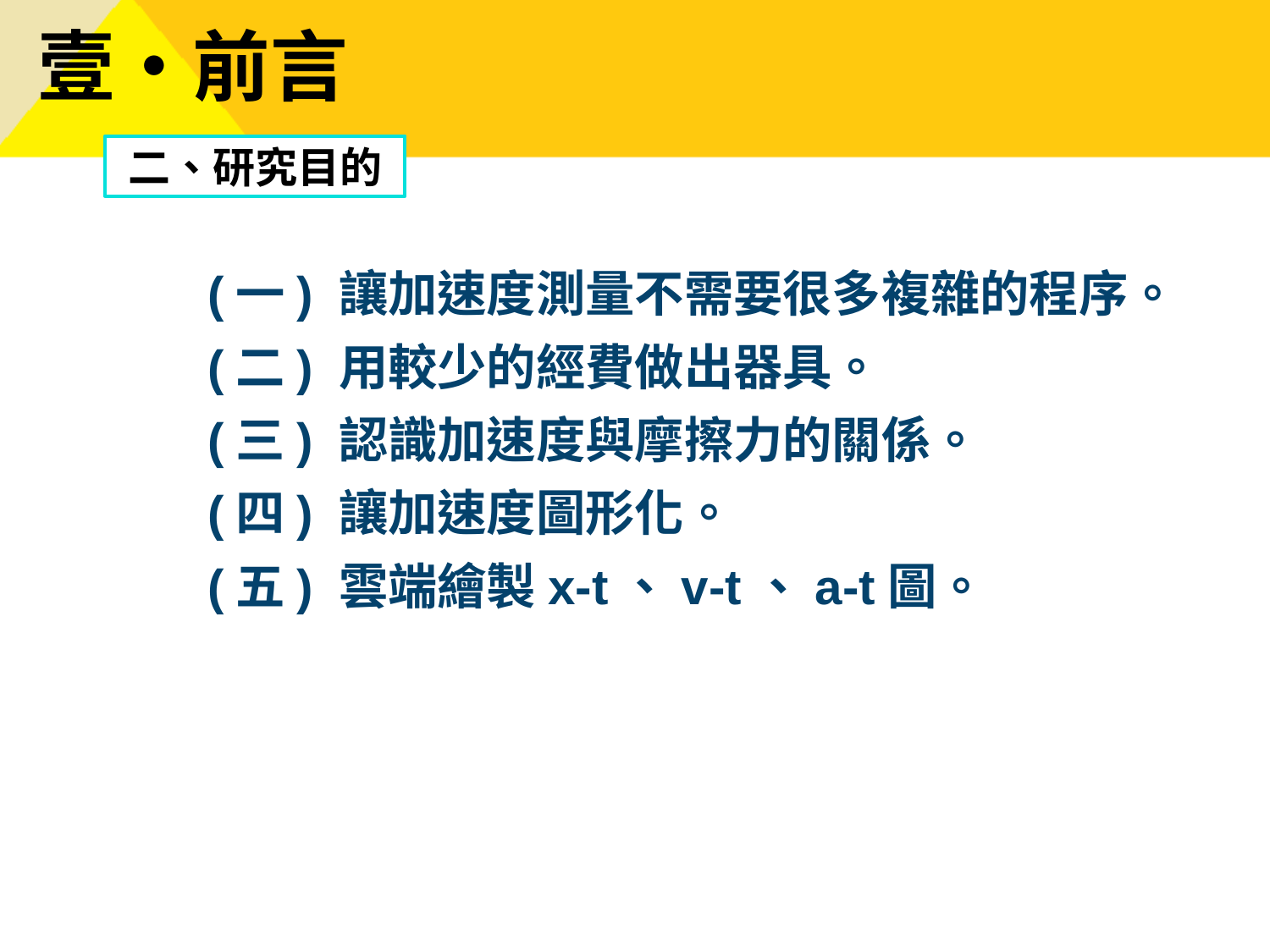

# 壹‧前言
二、研究目的
(一) 讓加速度測量不需要很多複雜的程序。
(二) 用較少的經費做出器具。
(三) 認識加速度與摩擦力的關係。
(四) 讓加速度圖形化。
(五) 雲端繪製x-t、v-t、a-t圖。